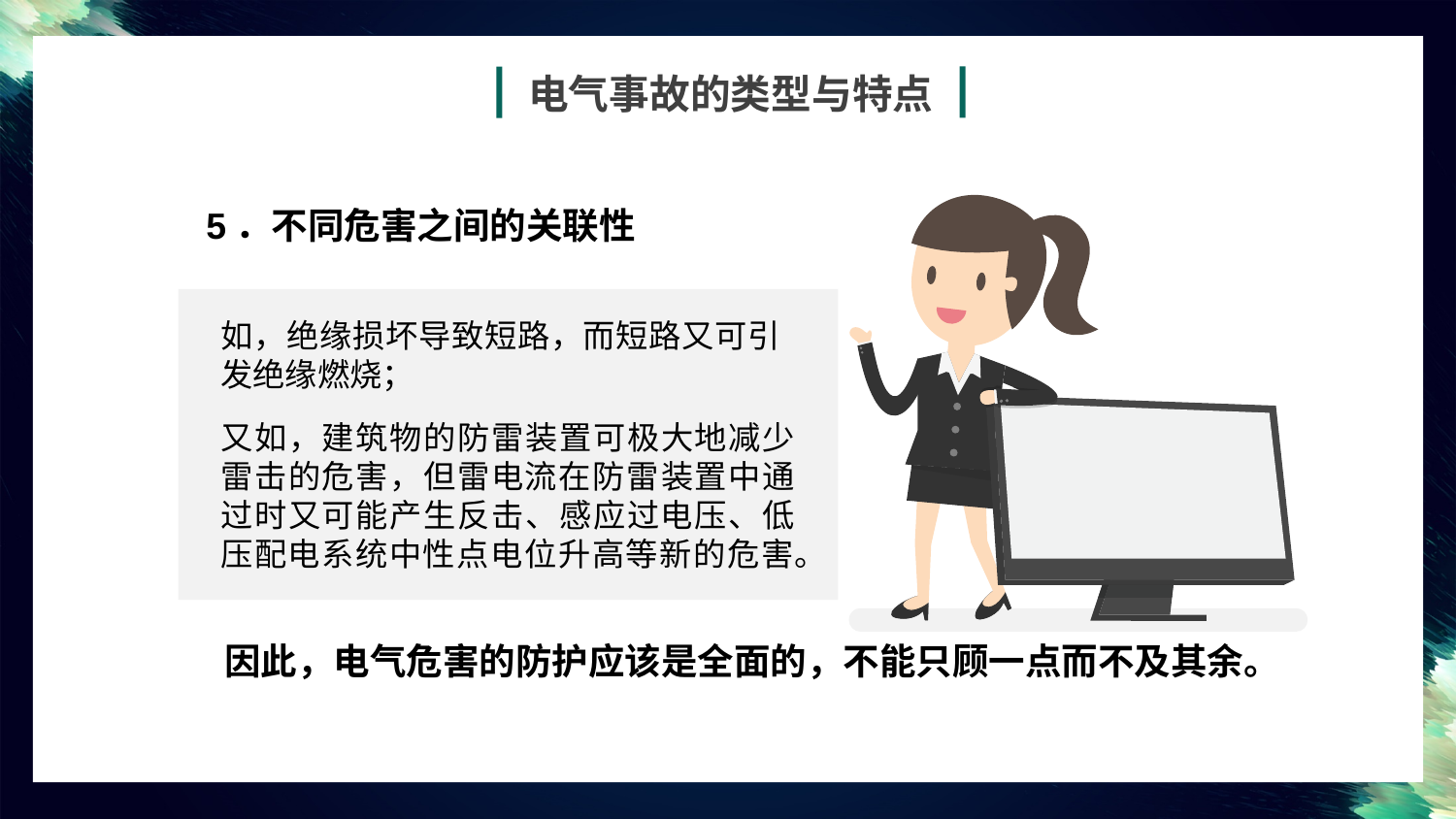

电气事故的类型与特点

5．不同危害之间的关联性

如，绝缘损坏导致短路，而短路又可引发绝缘燃烧；
又如，建筑物的防雷装置可极大地减少雷击的危害，但雷电流在防雷装置中通过时又可能产生反击、感应过电压、低压配电系统中性点电位升高等新的危害。
因此，电气危害的防护应该是全面的，不能只顾一点而不及其余。